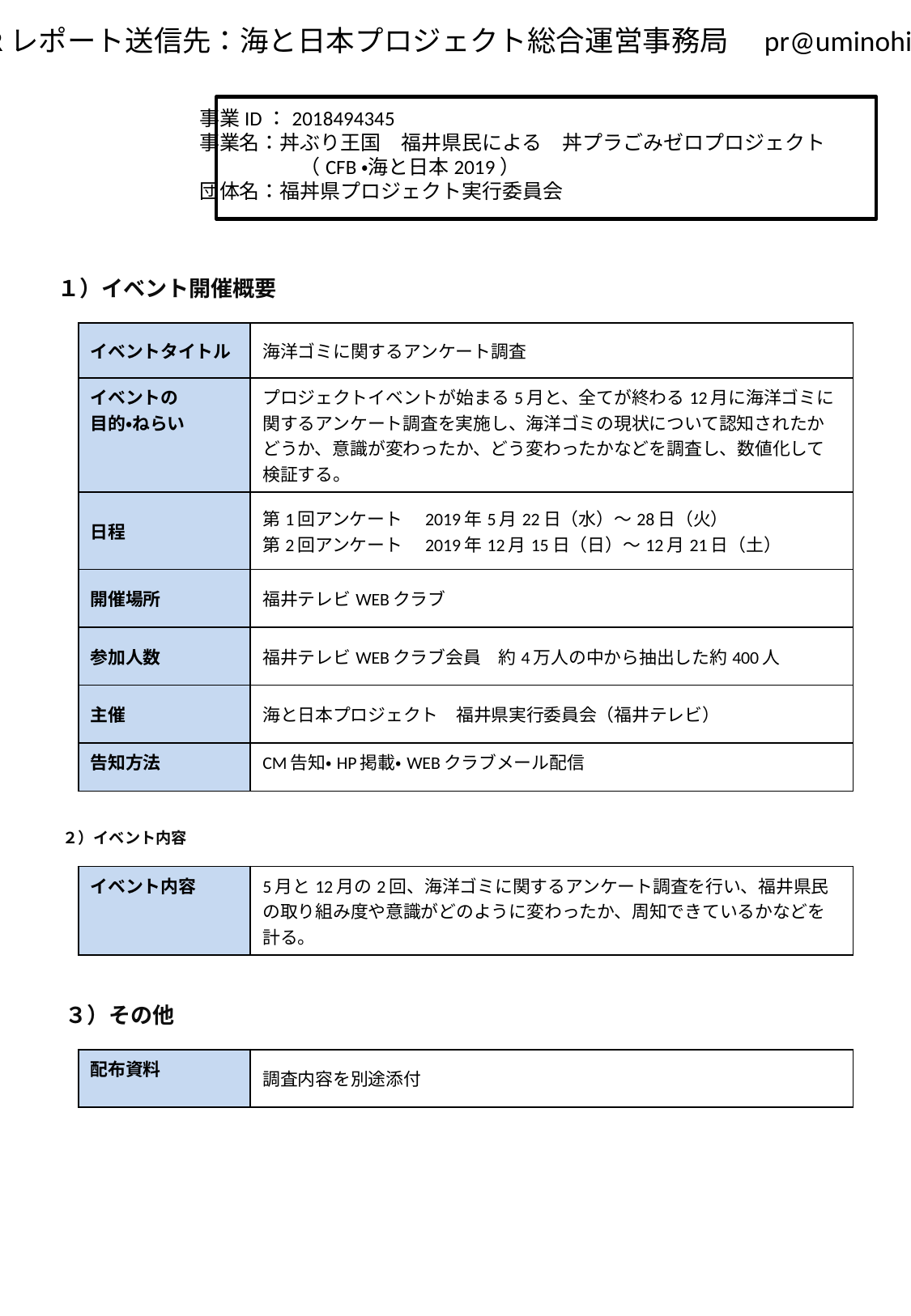

事業ID：2018494345
事業名：丼ぶり王国　福井県民による　丼プラごみゼロプロジェクト
　　　　　（CFB・海と日本2019）
団体名：福丼県プロジェクト実行委員会
１）イベント開催概要
| イベントタイトル | 海洋ゴミに関するアンケート調査 |
| --- | --- |
| イベントの 目的・ねらい | プロジェクトイベントが始まる5月と、全てが終わる12月に海洋ゴミに関するアンケート調査を実施し、海洋ゴミの現状について認知されたかどうか、意識が変わったか、どう変わったかなどを調査し、数値化して検証する。 |
| 日程 | 第1回アンケート　2019年5月22日（水）～28日（火） 第2回アンケート　2019年12月15日（日）～12月21日（土） |
| 開催場所 | 福井テレビWEBクラブ |
| 参加人数 | 福井テレビWEBクラブ会員　約4万人の中から抽出した約400人 |
| 主催 | 海と日本プロジェクト　福井県実行委員会（福井テレビ） |
| 告知方法 | CM告知・HP掲載・WEBクラブメール配信 |
２）イベント内容

| イベント内容 | 5月と12月の2回、海洋ゴミに関するアンケート調査を行い、福井県民の取り組み度や意識がどのように変わったか、周知できているかなどを計る。 |
| --- | --- |
３）その他
| 配布資料 | 調査内容を別途添付 |
| --- | --- |